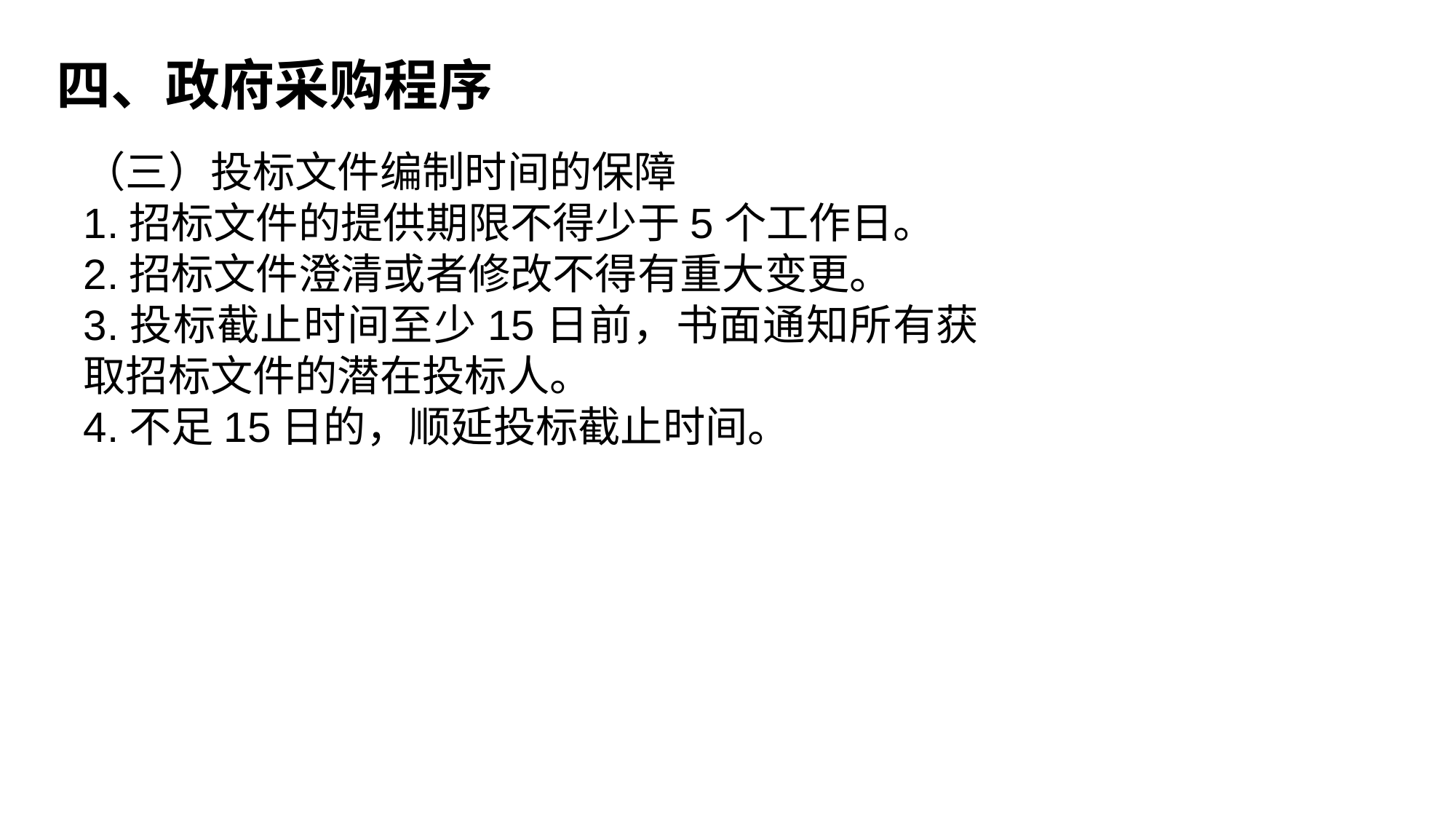

四、政府采购程序
（三）投标文件编制时间的保障
1.招标文件的提供期限不得少于5个工作日。
2.招标文件澄清或者修改不得有重大变更。
3.投标截止时间至少15日前，书面通知所有获取招标文件的潜在投标人。
4.不足15日的，顺延投标截止时间。